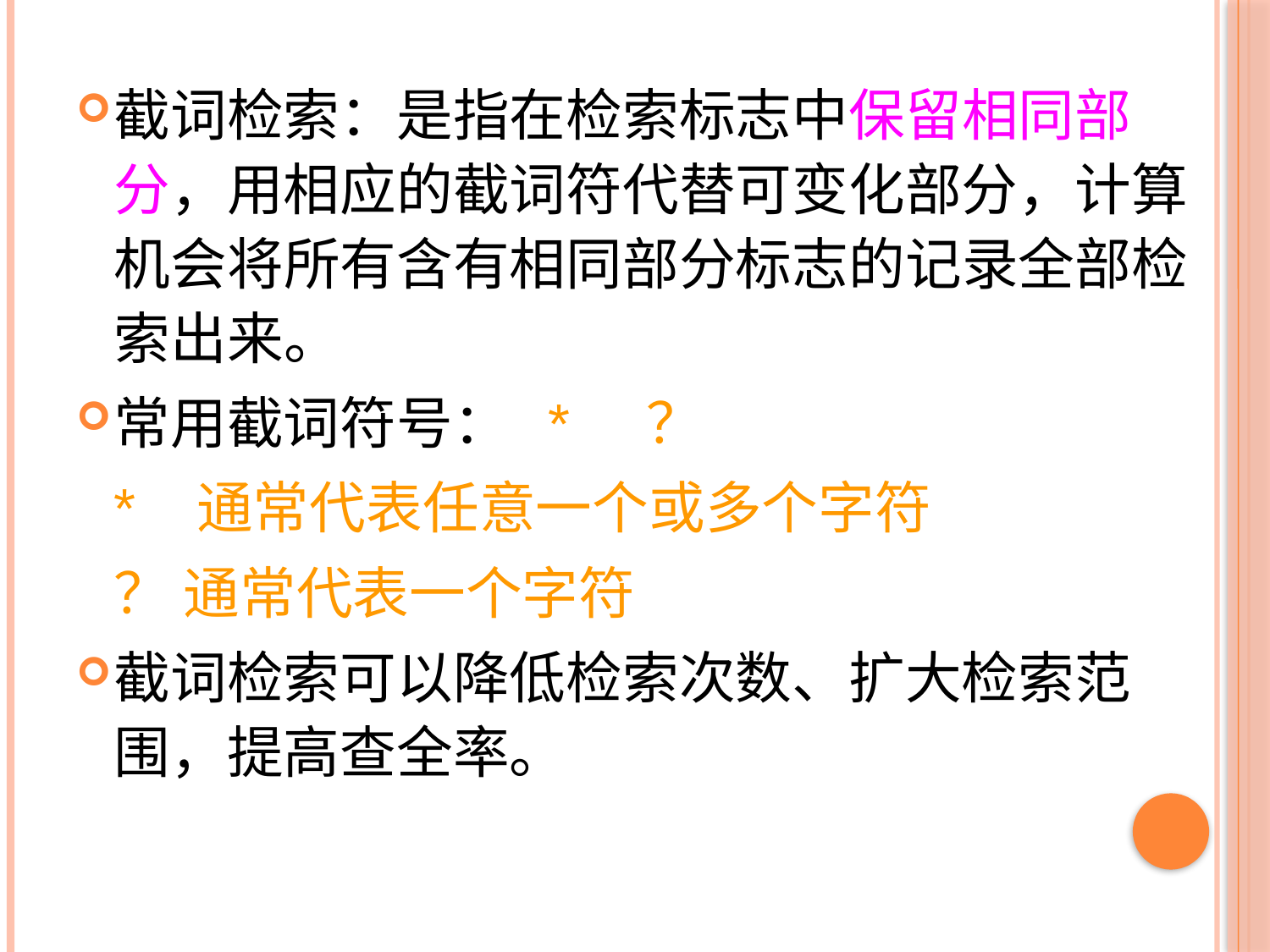

截词检索：是指在检索标志中保留相同部分，用相应的截词符代替可变化部分，计算机会将所有含有相同部分标志的记录全部检索出来。
常用截词符号：  *    ？
	*   通常代表任意一个或多个字符
	？ 通常代表一个字符
截词检索可以降低检索次数、扩大检索范围，提高查全率。